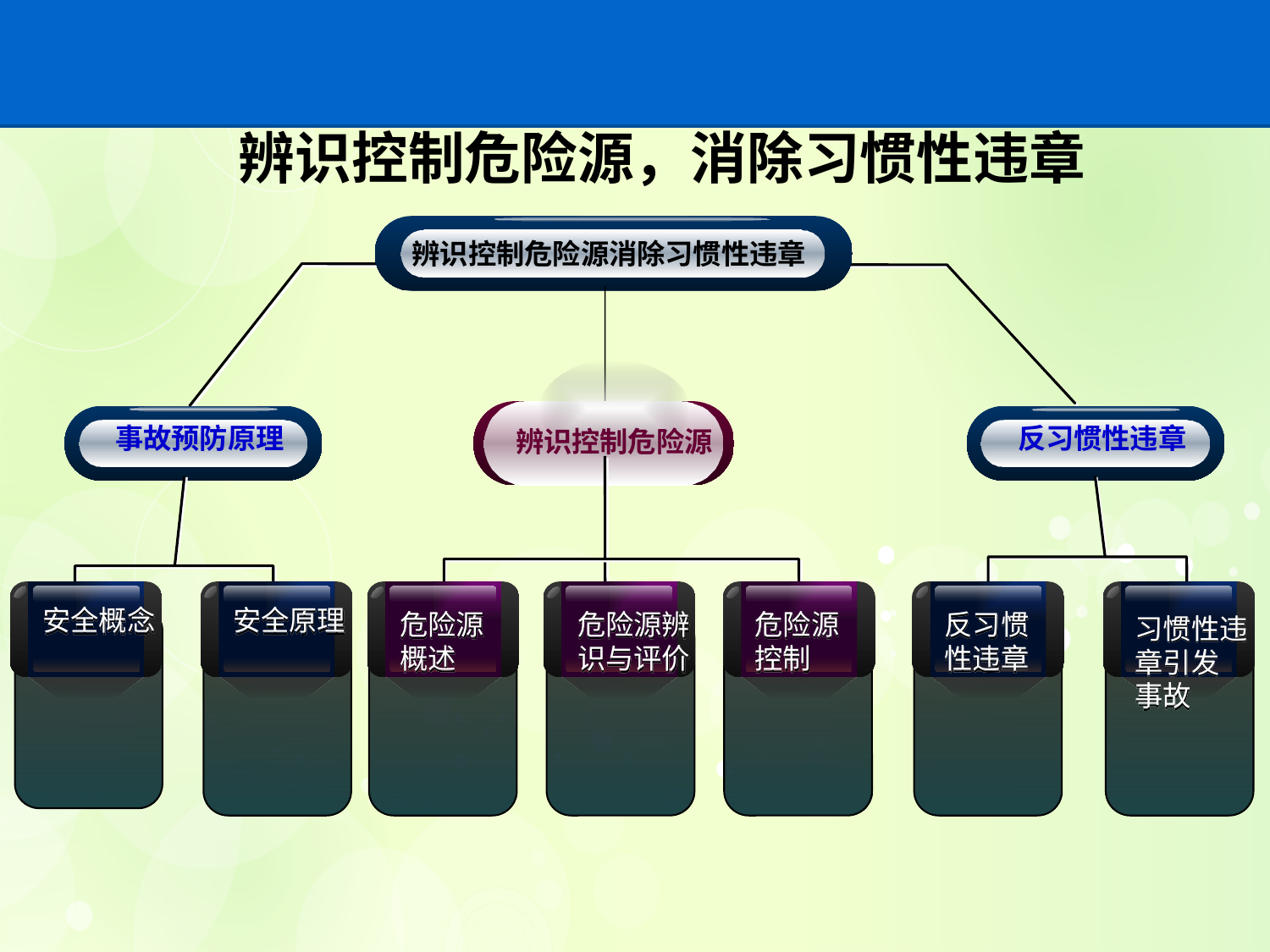

辨识控制危险源，消除习惯性违章

辨识控制危险源消除习惯性违章

事故预防原理
反习惯性违章
辨识控制危险源

安全概念
安全原理

危险源
概述
危险源辨
识与评价
危险源
控制
反习惯
性违章
习惯性违
章引发
事故